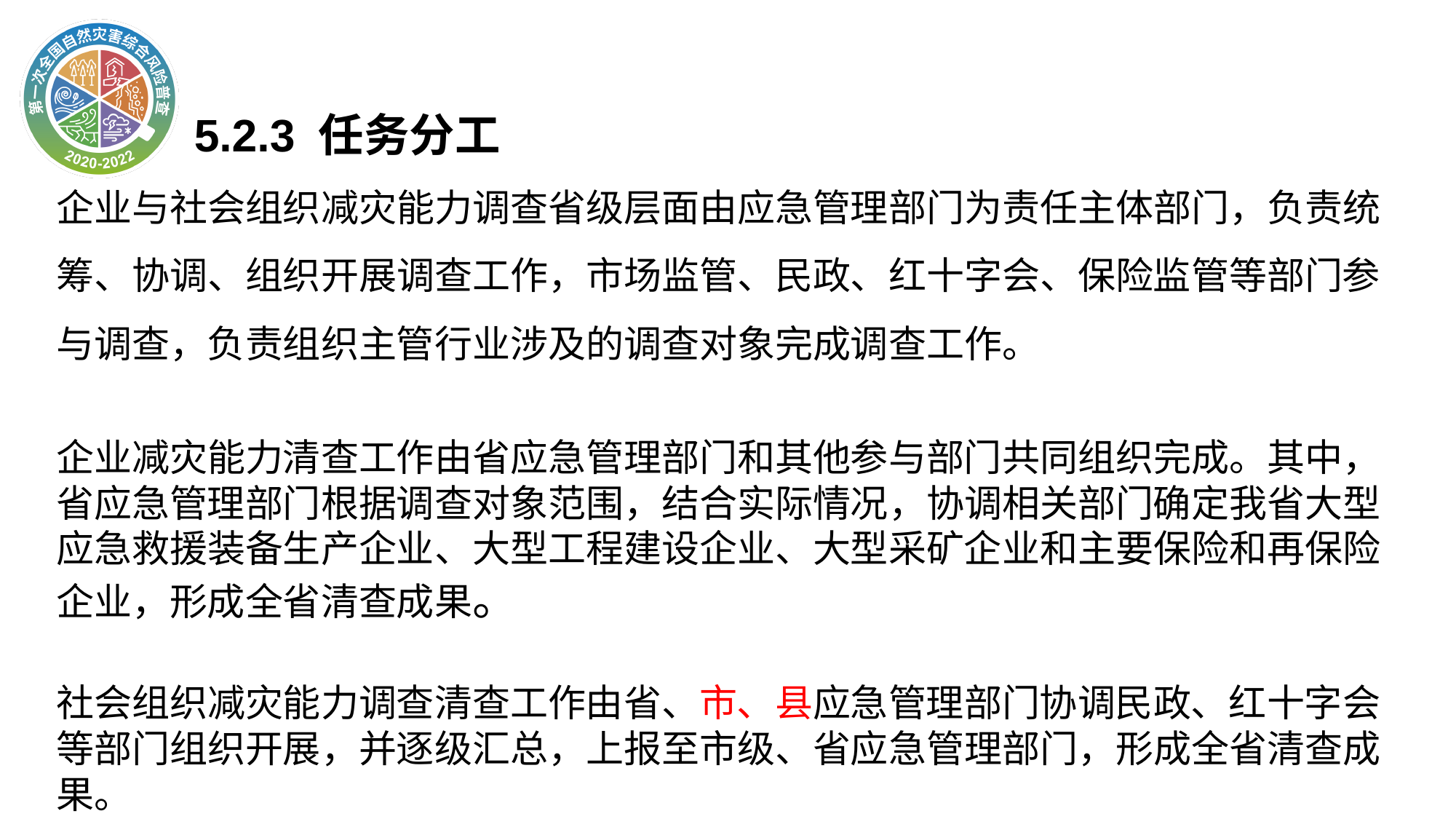

5.2.3 任务分工
企业与社会组织减灾能力调查省级层面由应急管理部门为责任主体部门，负责统筹、协调、组织开展调查工作，市场监管、民政、红十字会、保险监管等部门参与调查，负责组织主管行业涉及的调查对象完成调查工作。

企业减灾能力清查工作由省应急管理部门和其他参与部门共同组织完成。其中，省应急管理部门根据调查对象范围，结合实际情况，协调相关部门确定我省大型应急救援装备生产企业、大型工程建设企业、大型采矿企业和主要保险和再保险企业，形成全省清查成果。

社会组织减灾能力调查清查工作由省、市、县应急管理部门协调民政、红十字会等部门组织开展，并逐级汇总，上报至市级、省应急管理部门，形成全省清查成果。